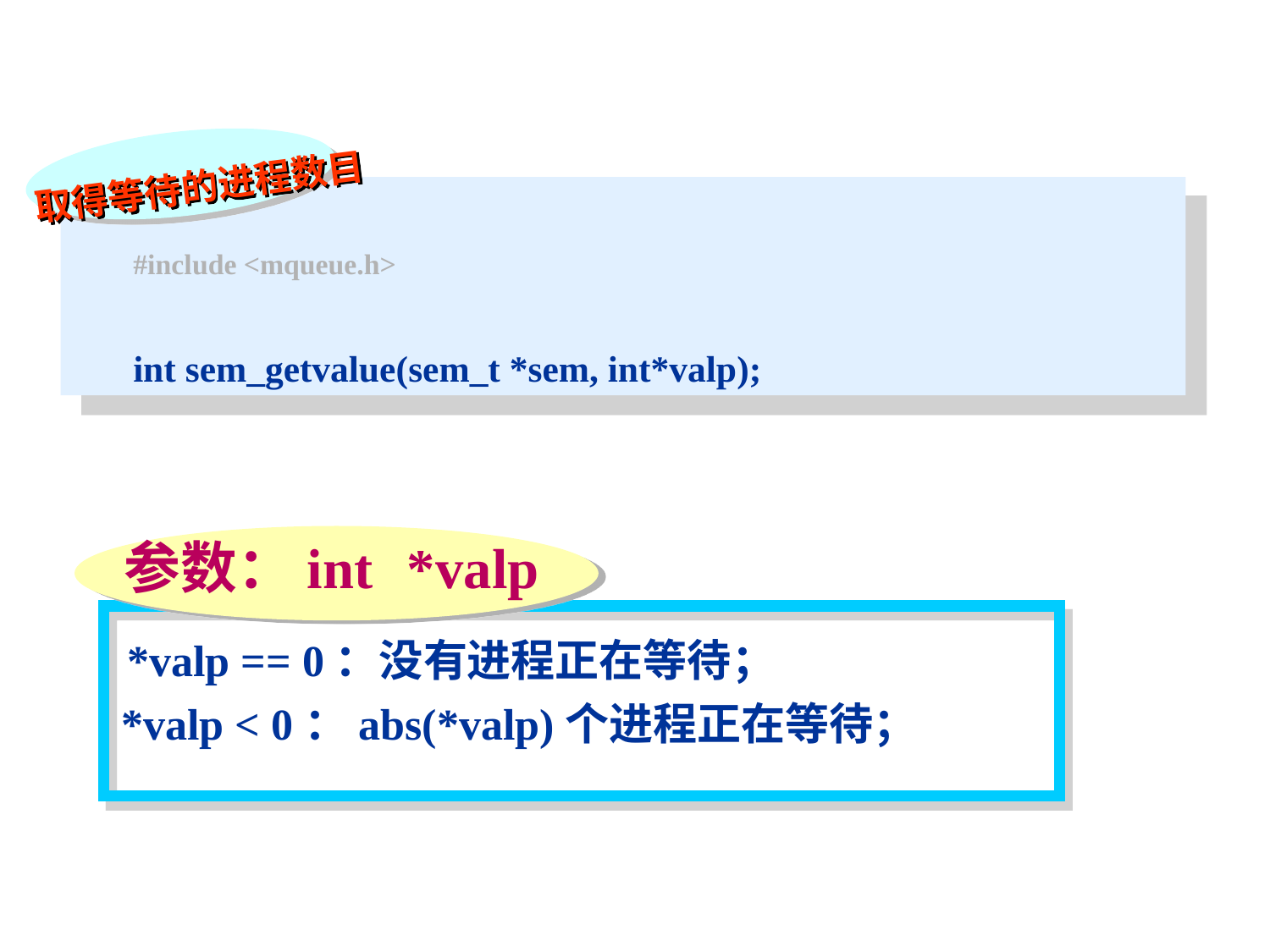

取得等待的进程数目

#include <mqueue.h>
int sem_getvalue(sem_t *sem, int*valp);

参数：int *valp

*valp == 0：没有进程正在等待；
*valp < 0：abs(*valp)个进程正在等待；